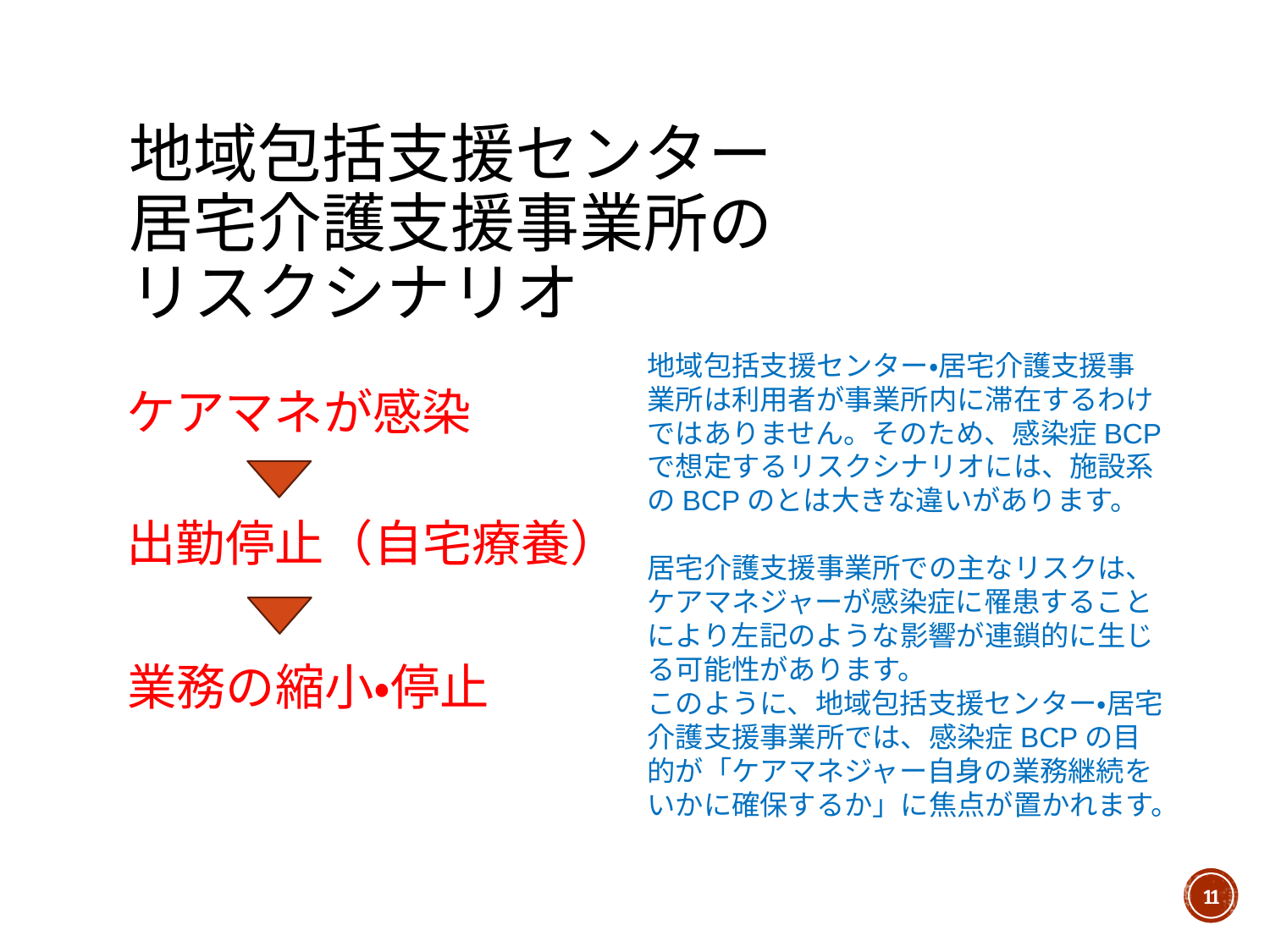

# 地域包括支援センター 居宅介護支援事業所の リスクシナリオ
地域包括支援センター・居宅介護支援事業所は利用者が事業所内に滞在するわけではありません。そのため、感染症BCPで想定するリスクシナリオには、施設系のBCPのとは大きな違いがあります。
居宅介護支援事業所での主なリスクは、ケアマネジャーが感染症に罹患することにより左記のような影響が連鎖的に生じる可能性があります。
このように、地域包括支援センター・居宅介護支援事業所では、感染症BCPの目的が「ケアマネジャー自身の業務継続をいかに確保するか」に焦点が置かれます。
ケアマネが感染

出勤停止（自宅療養）

業務の縮小・停止
11